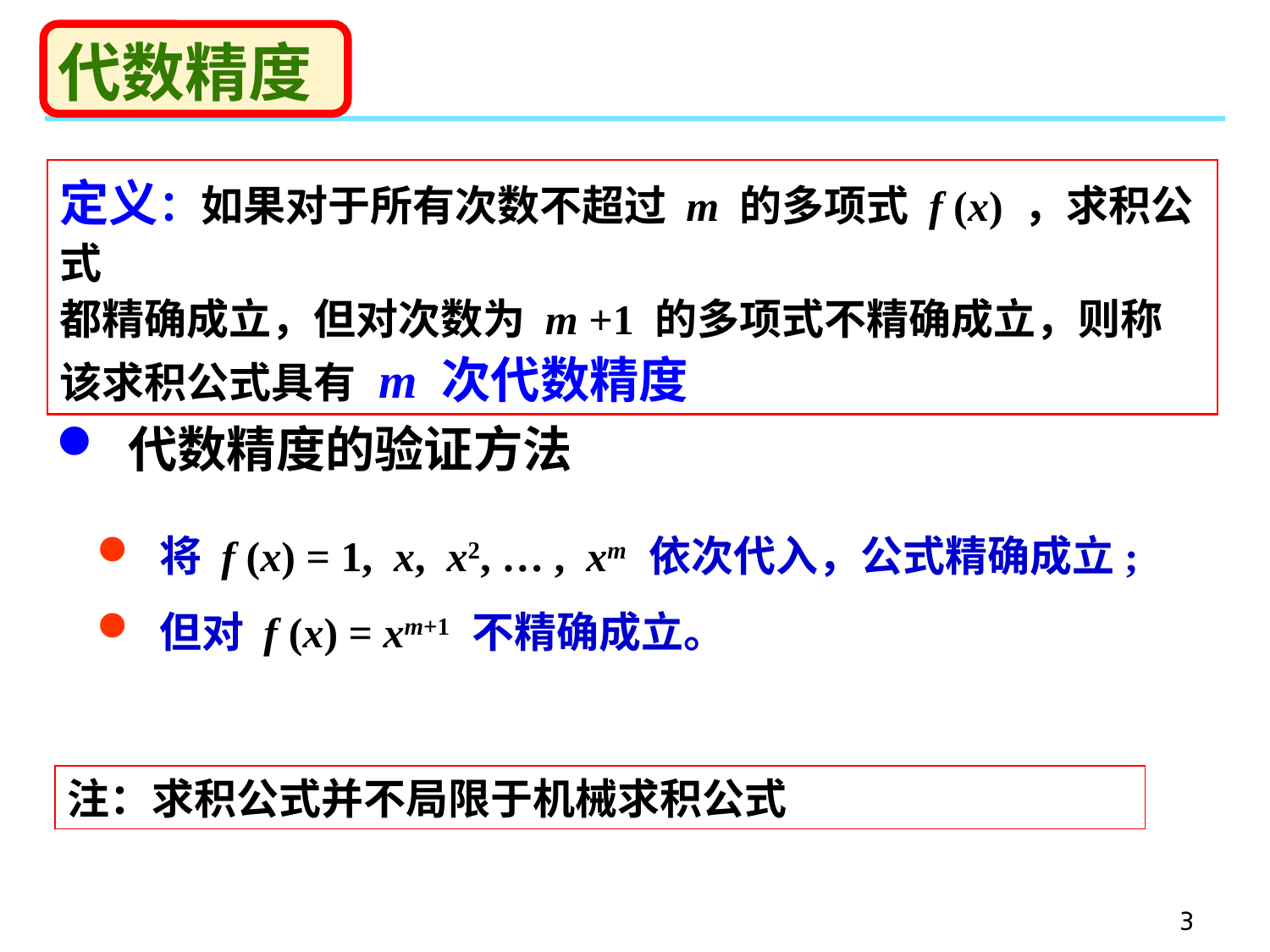

# 代数精度
定义：如果对于所有次数不超过 m 的多项式 f (x) ，求积公式
都精确成立，但对次数为 m +1 的多项式不精确成立，则称该求积公式具有 m 次代数精度
 代数精度的验证方法
 将 f (x) = 1,  x,  x2, … ,  xm  依次代入，公式精确成立;
 但对 f (x) = xm+1  不精确成立。
注：求积公式并不局限于机械求积公式
3